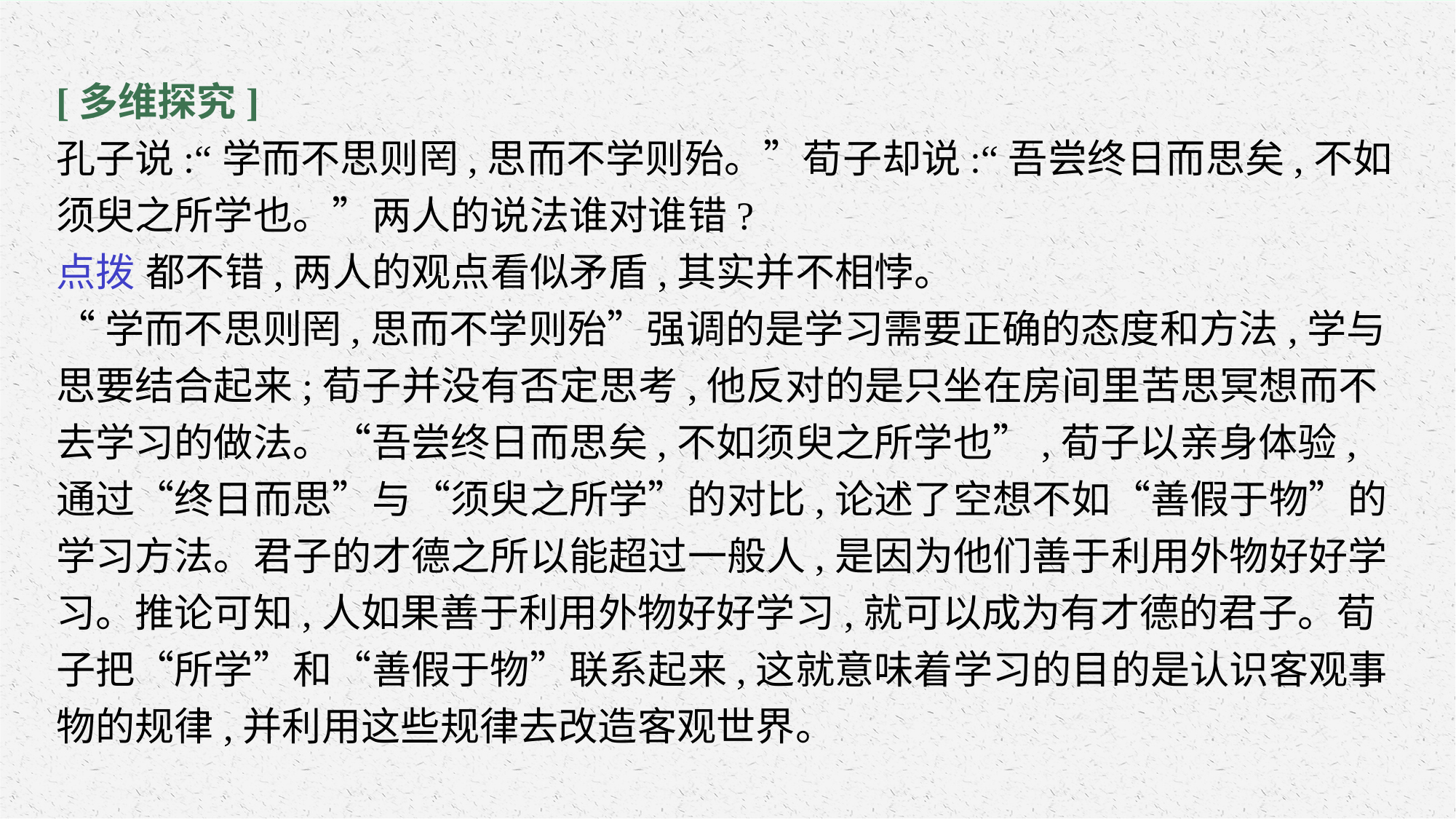

[多维探究]
孔子说:“学而不思则罔,思而不学则殆。”荀子却说:“吾尝终日而思矣,不如须臾之所学也。”两人的说法谁对谁错?
点拨 都不错,两人的观点看似矛盾,其实并不相悖。
“学而不思则罔,思而不学则殆”强调的是学习需要正确的态度和方法,学与思要结合起来;荀子并没有否定思考,他反对的是只坐在房间里苦思冥想而不去学习的做法。“吾尝终日而思矣,不如须臾之所学也”,荀子以亲身体验,通过“终日而思”与“须臾之所学”的对比,论述了空想不如“善假于物”的学习方法。君子的才德之所以能超过一般人,是因为他们善于利用外物好好学习。推论可知,人如果善于利用外物好好学习,就可以成为有才德的君子。荀子把“所学”和“善假于物”联系起来,这就意味着学习的目的是认识客观事物的规律,并利用这些规律去改造客观世界。